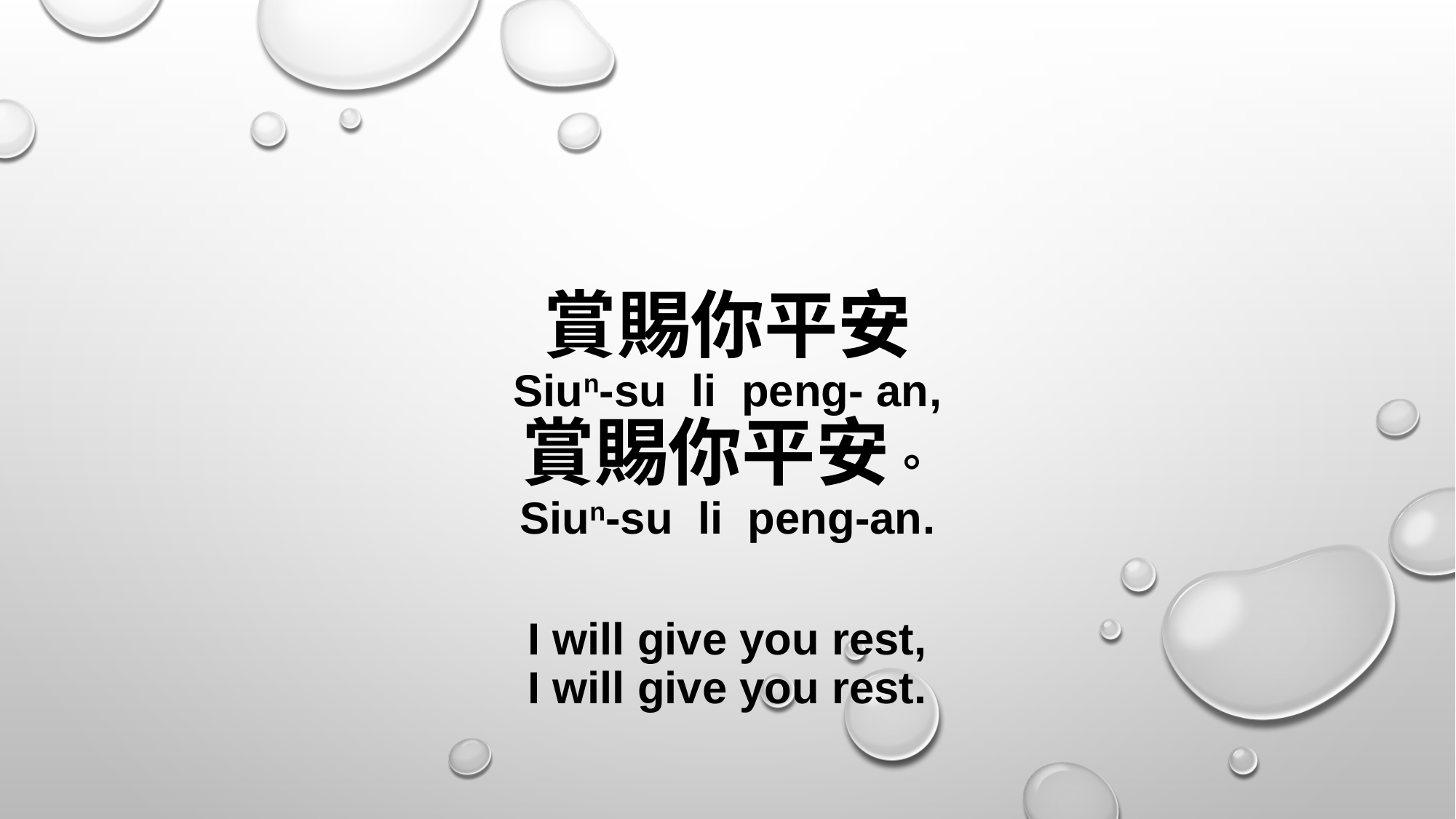

# 賞賜你平安 Siun-su  li  peng- an, 賞賜你平安。 Siun-su  li  peng-an. I will give you rest, I will give you rest.